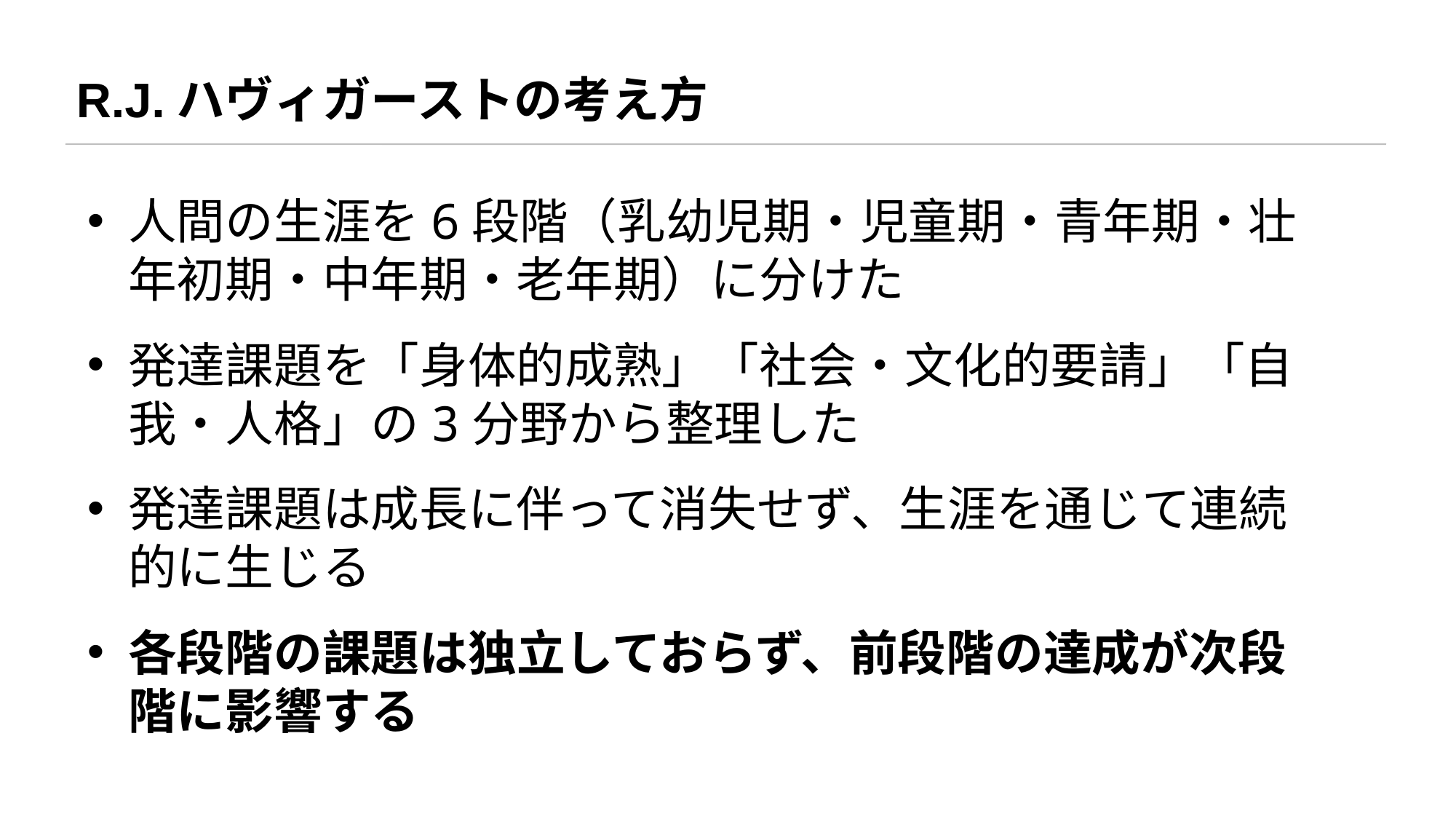

R.J.ハヴィガーストの考え方

人間の生涯を6段階（乳幼児期・児童期・青年期・壮年初期・中年期・老年期）に分けた
発達課題を「身体的成熟」「社会・文化的要請」「自我・人格」の3分野から整理した
発達課題は成長に伴って消失せず、生涯を通じて連続的に生じる
各段階の課題は独立しておらず、前段階の達成が次段階に影響する